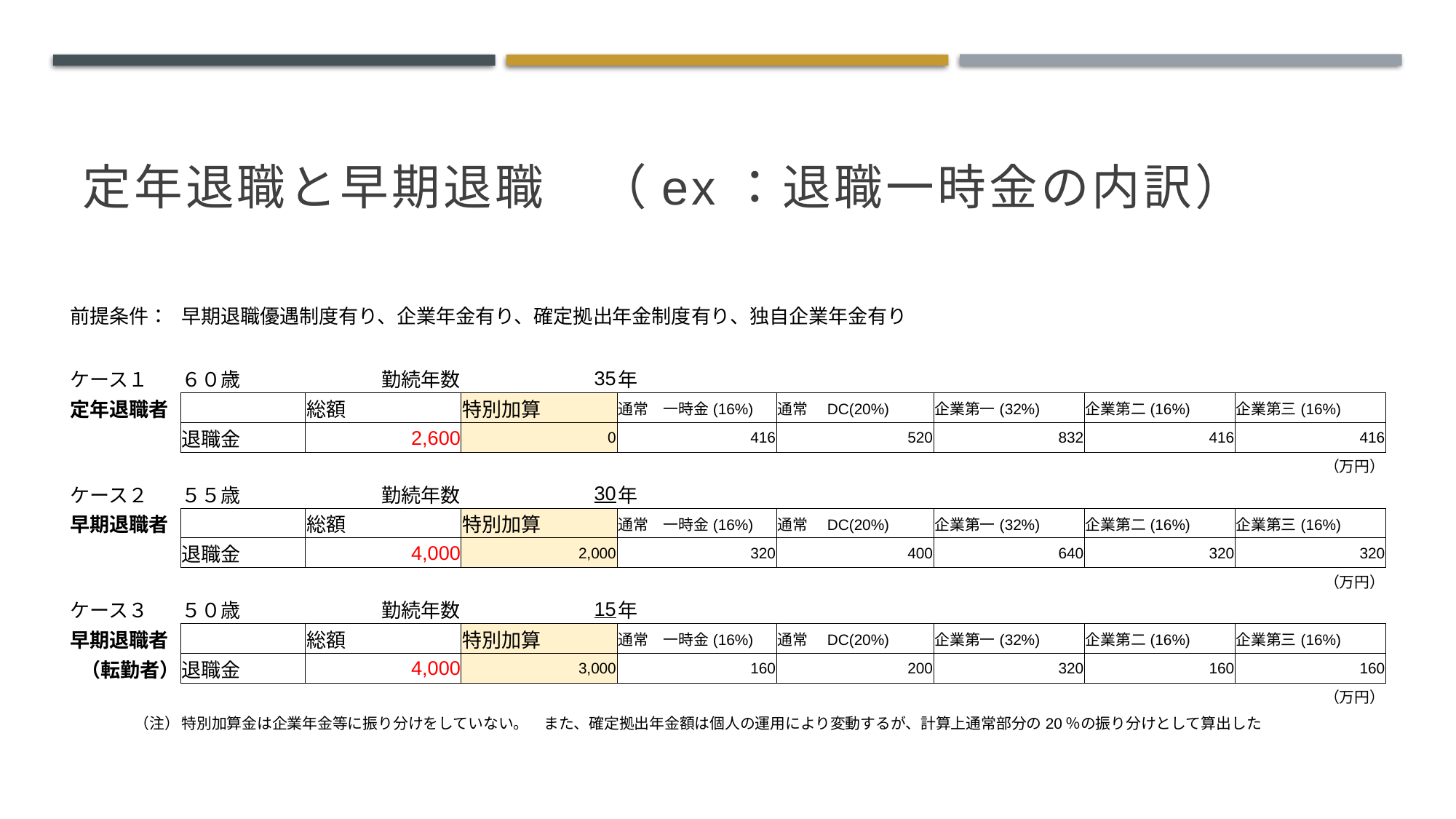

# 定年退職と早期退職　（ex：退職一時金の内訳）
| 前提条件： | 早期退職優遇制度有り、企業年金有り、確定拠出年金制度有り、独自企業年金有り |  |  |  |  |  |  |  |
| --- | --- | --- | --- | --- | --- | --- | --- | --- |
|  |  |  |  |  |  |  |  |  |
| ケース１ | ６０歳 | 勤続年数 | 35 | 年 |  |  |  |  |
| 定年退職者 |  | 総額 | 特別加算 | 通常　一時金(16%) | 通常　DC(20%) | 企業第一(32%) | 企業第二(16%) | 企業第三(16%) |
|  | 退職金 | 2,600 | 0 | 416 | 520 | 832 | 416 | 416 |
|  |  |  |  |  |  |  |  | （万円） |
| ケース２ | ５５歳 | 勤続年数 | 30 | 年 |  |  |  |  |
| 早期退職者 |  | 総額 | 特別加算 | 通常　一時金(16%) | 通常　DC(20%) | 企業第一(32%) | 企業第二(16%) | 企業第三(16%) |
|  | 退職金 | 4,000 | 2,000 | 320 | 400 | 640 | 320 | 320 |
|  |  |  |  |  |  |  |  | （万円） |
| ケース３ | ５０歳 | 勤続年数 | 15 | 年 |  |  |  |  |
| 早期退職者 |  | 総額 | 特別加算 | 通常　一時金(16%) | 通常　DC(20%) | 企業第一(32%) | 企業第二(16%) | 企業第三(16%) |
| （転勤者） | 退職金 | 4,000 | 3,000 | 160 | 200 | 320 | 160 | 160 |
|  |  |  |  |  |  |  |  | （万円） |
| （注） | 特別加算金は企業年金等に振り分けをしていない。　また、確定拠出年金額は個人の運用により変動するが、計算上通常部分の20％の振り分けとして算出した |  |  |  |  |  |  |  |